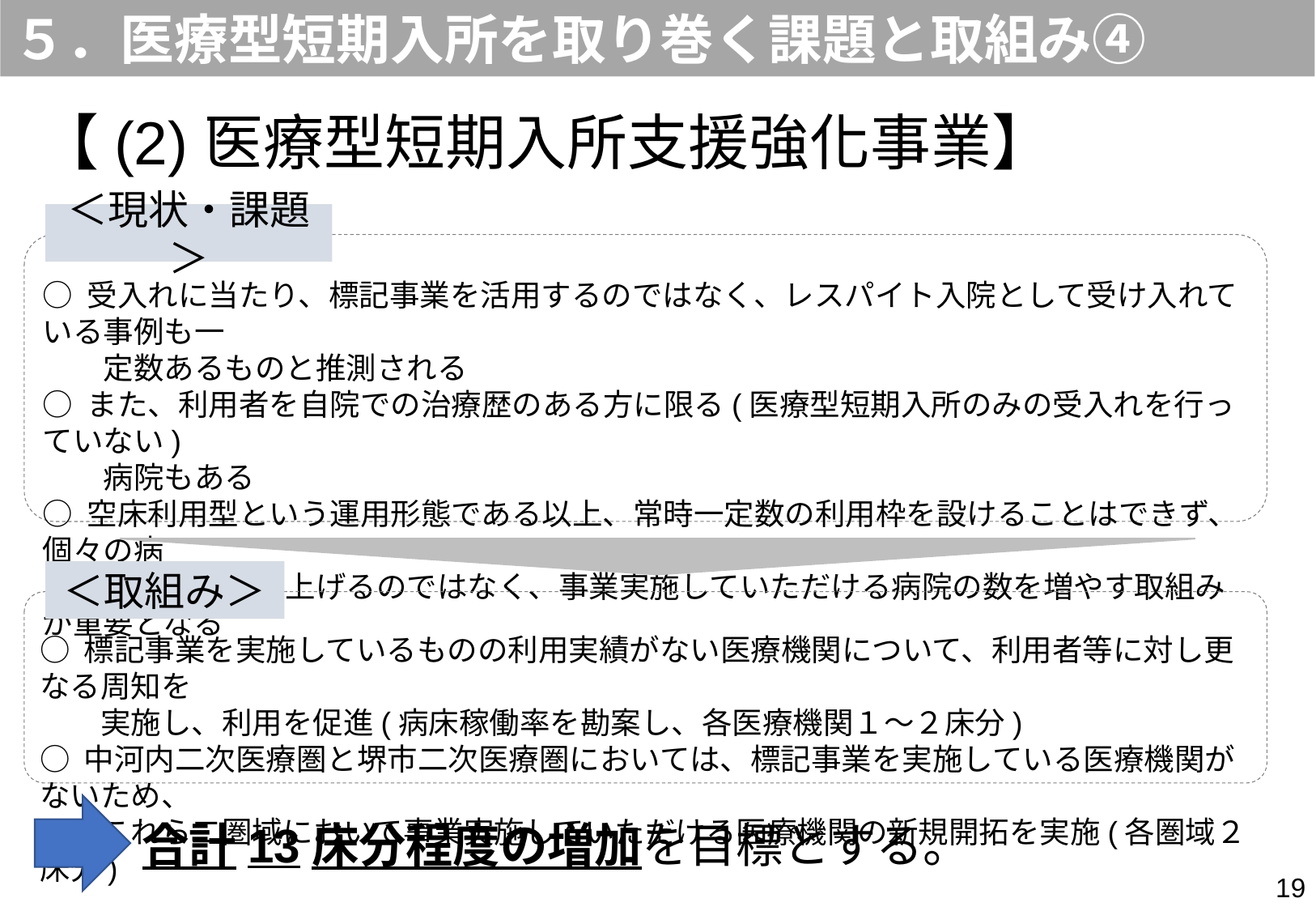

５．医療型短期入所を取り巻く課題と取組み④
【(2)医療型短期入所支援強化事業】
＜現状・課題＞

○ 受入れに当たり、標記事業を活用するのではなく、レスパイト入院として受け入れている事例も一
　　定数あるものと推測される
○ また、利用者を自院での治療歴のある方に限る(医療型短期入所のみの受入れを行っていない)
　　病院もある
○ 空床利用型という運用形態である以上、常時一定数の利用枠を設けることはできず、個々の病
　　院の利用率を上げるのではなく、事業実施していただける病院の数を増やす取組みが重要となる

＜取組み＞

○ 標記事業を実施しているものの利用実績がない医療機関について、利用者等に対し更なる周知を
　　実施し、利用を促進(病床稼働率を勘案し、各医療機関１～２床分)
○ 中河内二次医療圏と堺市二次医療圏においては、標記事業を実施している医療機関がないため、
　　これら二圏域において事業実施していただける医療機関の新規開拓を実施(各圏域２床分)
合計13床分程度の増加を目標とする。

19